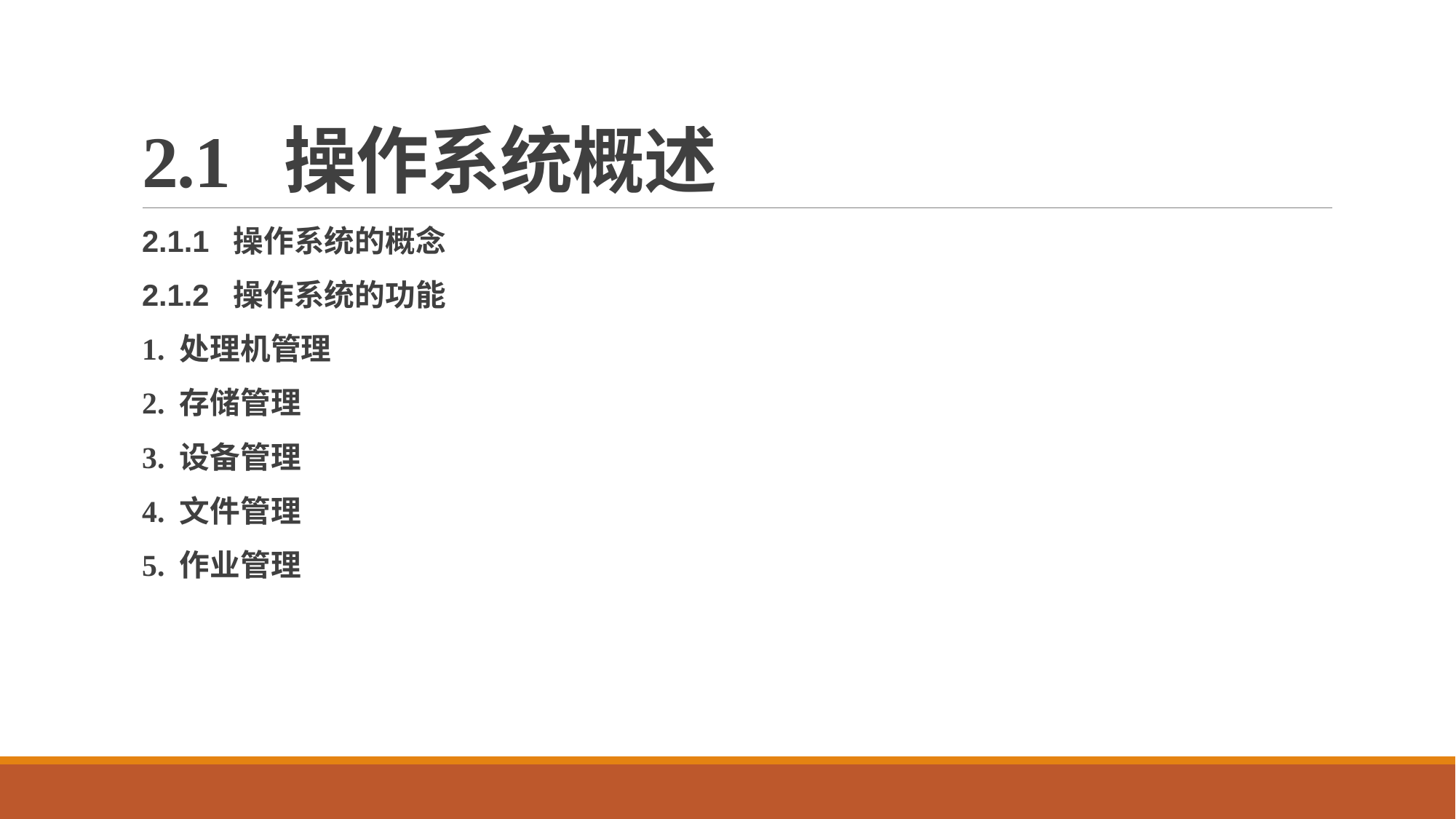

# 2.1  操作系统概述
2.1.1  操作系统的概念
2.1.2  操作系统的功能
1. 处理机管理
2. 存储管理
3. 设备管理
4. 文件管理
5. 作业管理